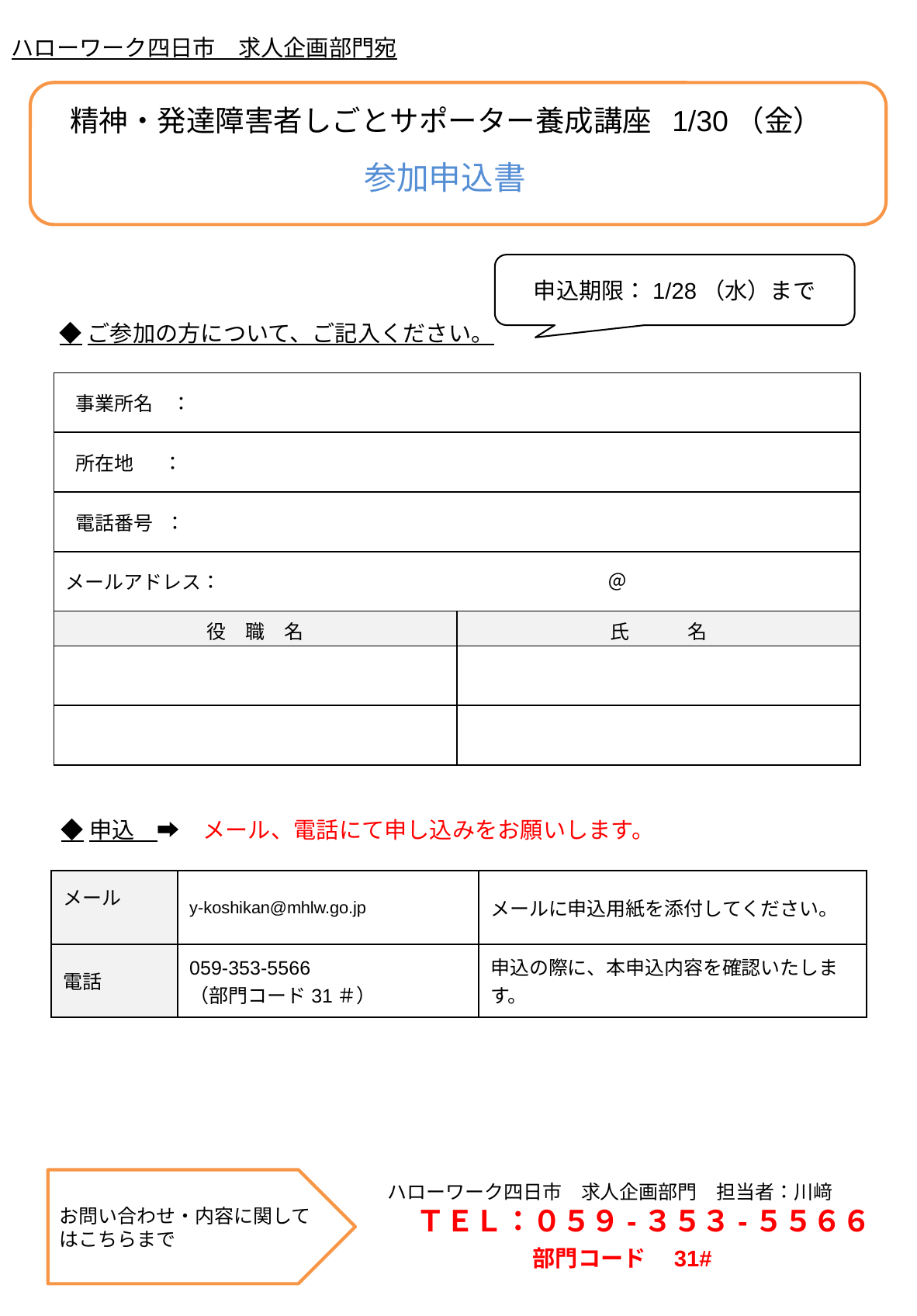

ハローワーク四日市　求人企画部門宛

精神・発達障害者しごとサポーター養成講座  1/30（金）
参加申込書
申込期限：1/28（水）まで
◆ご参加の方について、ご記入ください。
| 事業所名　： |
| --- |
| 所在地 ： |
| 電話番号 ： |
| メールアドレス：　　　　　　　　　　　　　　　　　　　　＠ |
| 役　職　名 | 氏　　　名 |
| --- | --- |
|  |  |
|  |  |
◆申込　➡　メール、電話にて申し込みをお願いします。
| メール | y-koshikan@mhlw.go.jp | メールに申込用紙を添付してください。 |
| --- | --- | --- |
| 電話 | 059-353-5566　　　　　　（部門コード31＃） | 申込の際に、本申込内容を確認いたします。 |
お問い合わせ・内容に関してはこちらまで
ハローワーク四日市　求人企画部門　担当者：川﨑
　ＴＥＬ：０５９-３５３-５５６６
　　　　　部門コード　31#